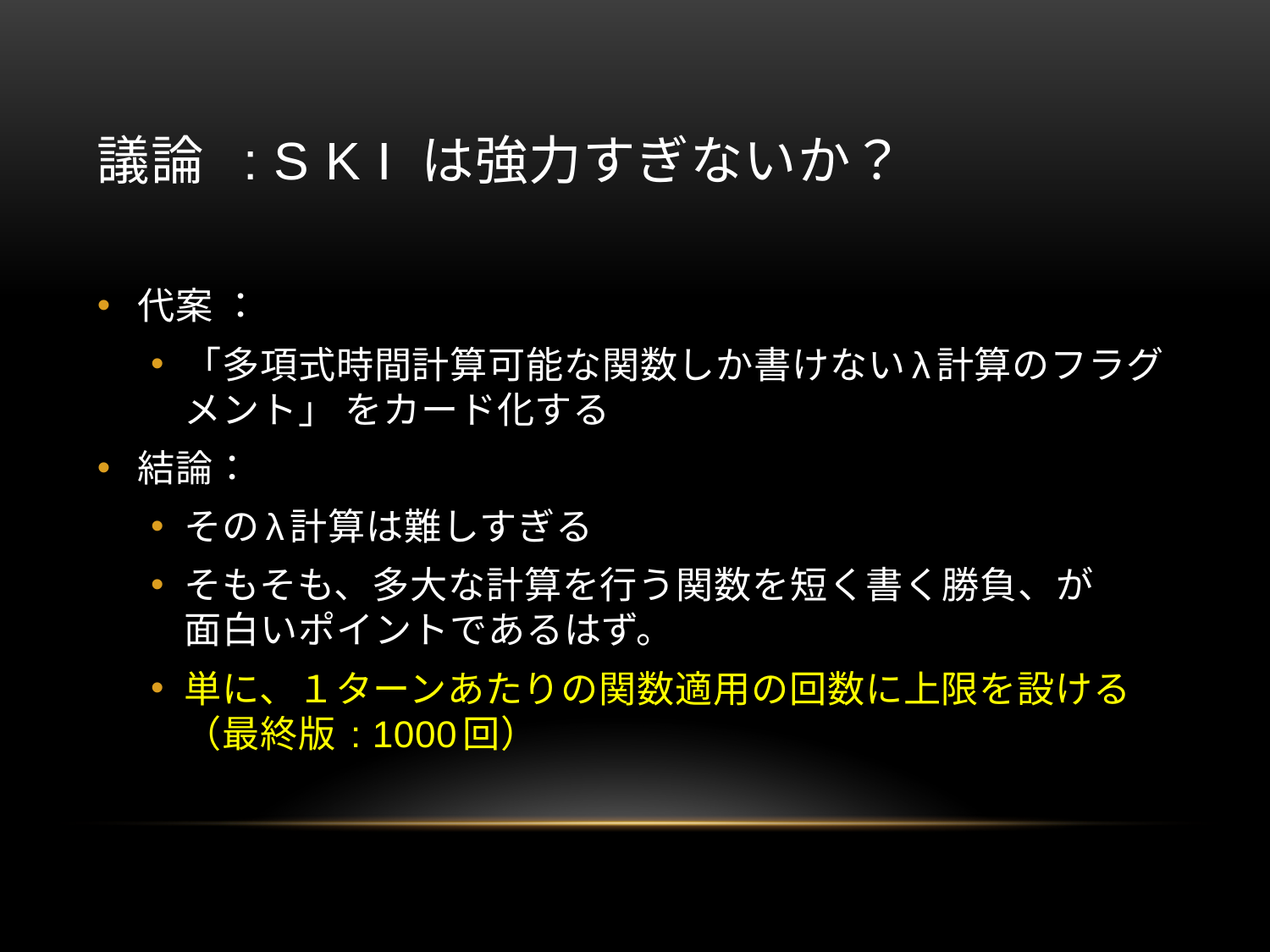

# 議論  : S K I は強力すぎないか？
代案 ：
「多項式時間計算可能な関数しか書けないλ計算のフラグメント」 をカード化する
結論：
そのλ計算は難しすぎる
そもそも、多大な計算を行う関数を短く書く勝負、が
面白いポイントであるはず。
単に、１ターンあたりの関数適用の回数に上限を設ける
（最終版 : 1000回）